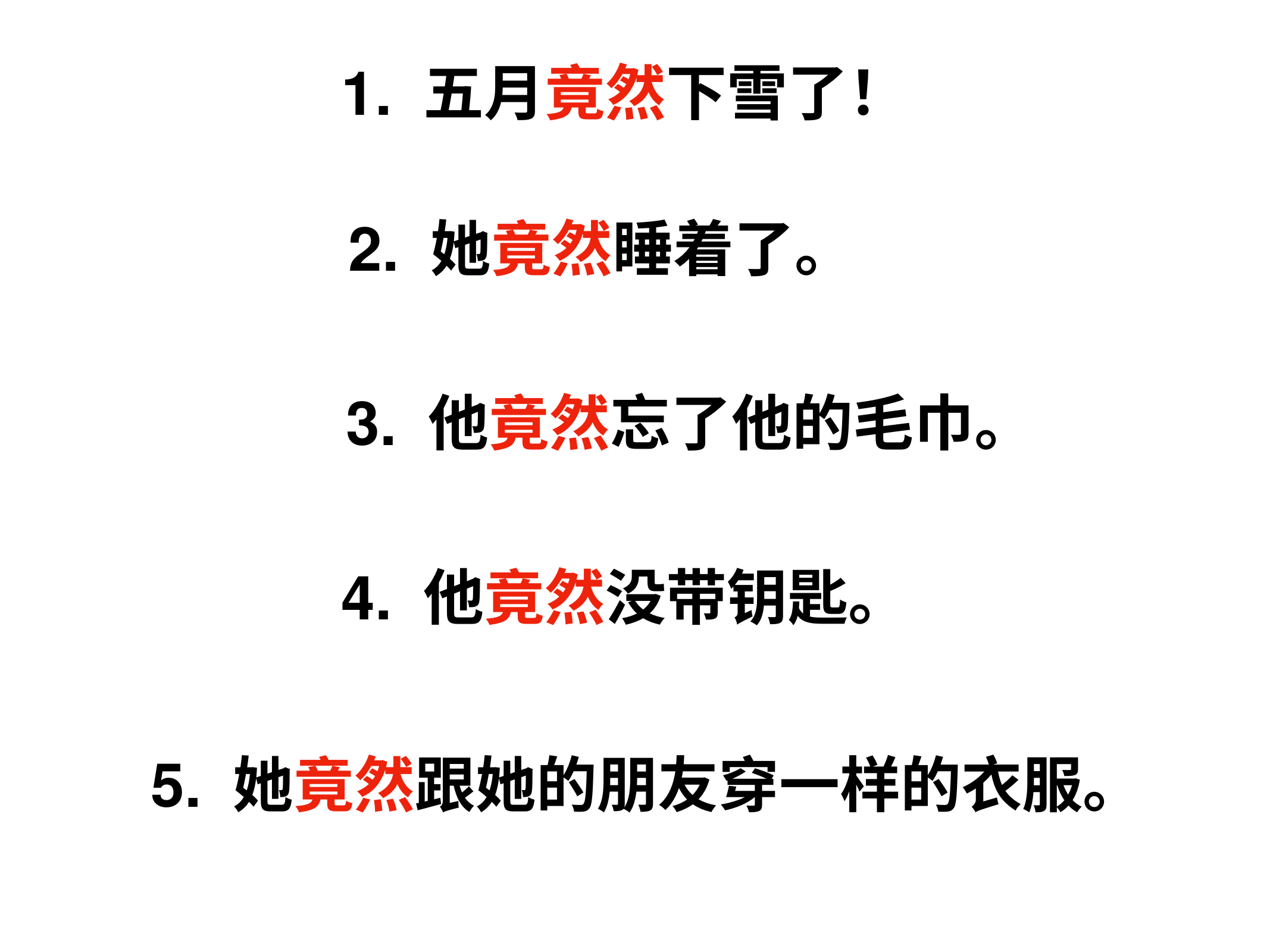

1. 五月竟然下雪了！
2. 她竟然睡着了。
3. 他竟然忘了他的毛巾。
4. 他竟然没带钥匙。
5. 她竟然跟她的朋友穿一样的衣服。